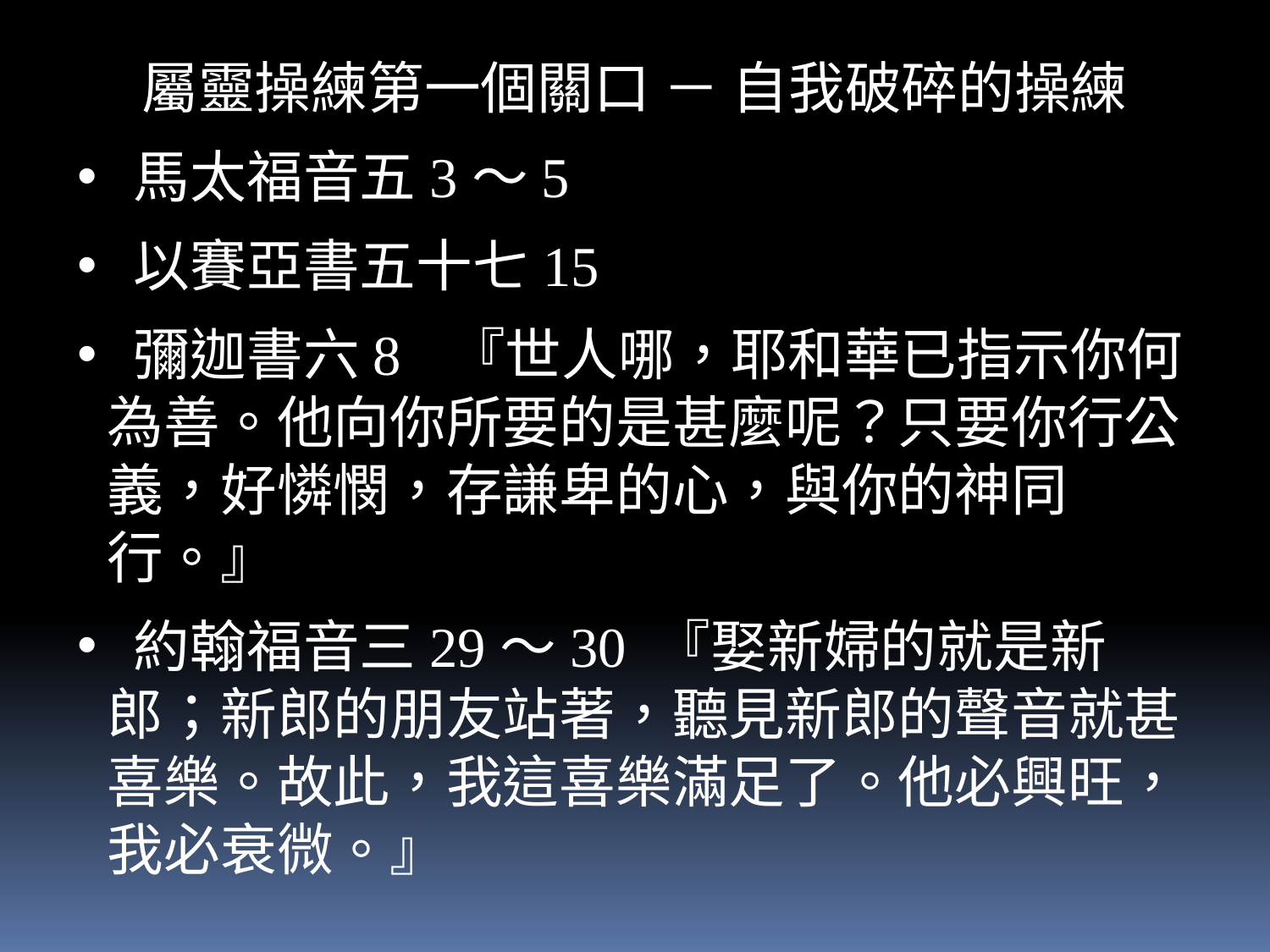

屬靈操練第一個關口 － 自我破碎的操練
 馬太福音五3～5
 以賽亞書五十七15
 彌迦書六8 『世人哪，耶和華已指示你何為善。他向你所要的是甚麼呢？只要你行公義，好憐憫，存謙卑的心，與你的神同行。』
 約翰福音三29～30 『娶新婦的就是新郎；新郎的朋友站著，聽見新郎的聲音就甚喜樂。故此，我這喜樂滿足了。他必興旺，我必衰微。』